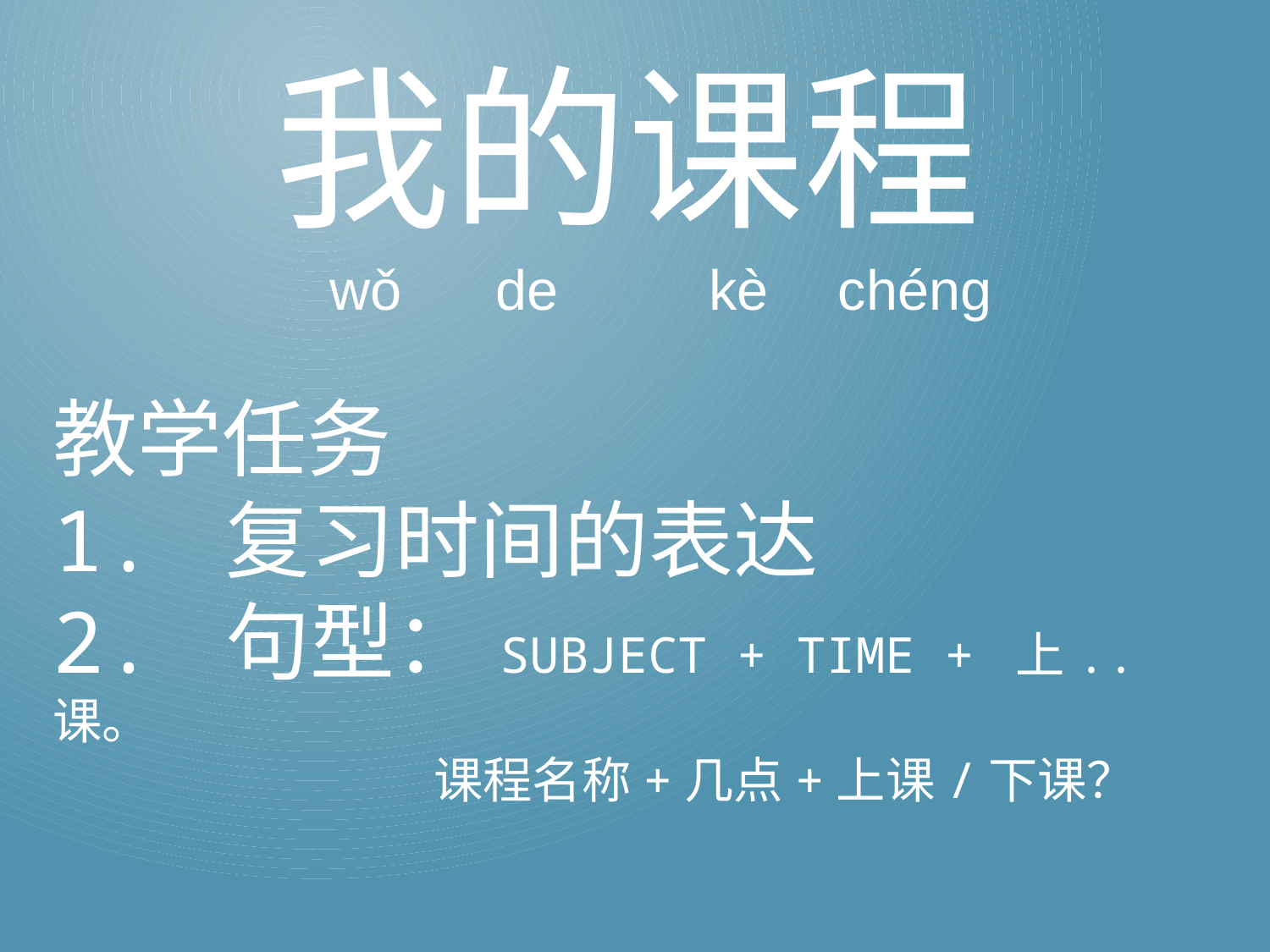

我的课程

wǒ      de	        kè	chéng
# 教学任务 1. 复习时间的表达 2. 句型：subject + time + 上..课。 课程名称+几点+上课/下课？